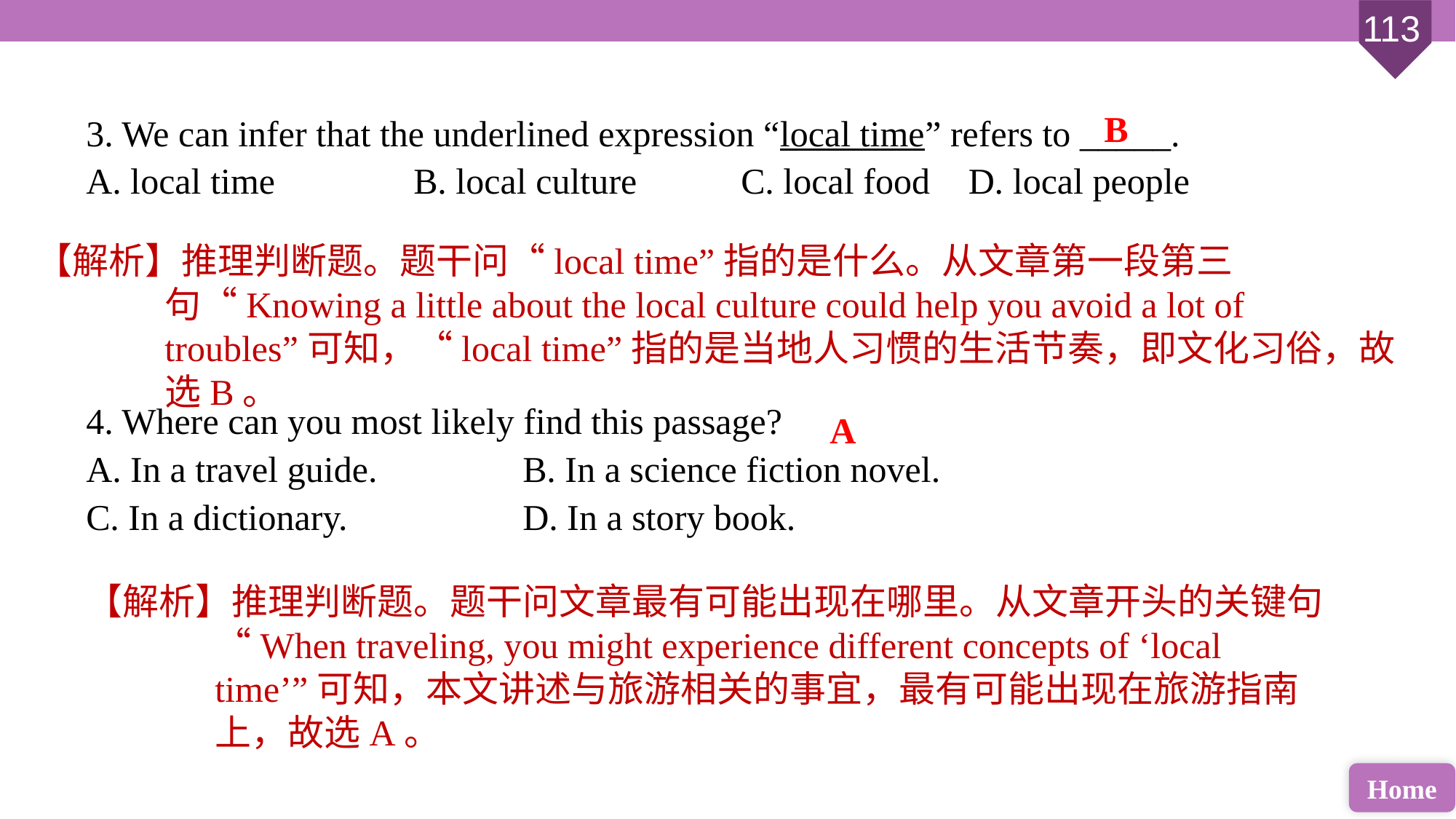

3. We can infer that the underlined expression “local time” refers to _____.
A. local time 		B. local culture 	C. local food	 D. local people

4. Where can you most likely find this passage?
A. In a travel guide. 		B. In a science fiction novel.
C. In a dictionary. 		D. In a story book.
B
【解析】推理判断题。题干问“local time”指的是什么。从文章第一段第三句“Knowing a little about the local culture could help you avoid a lot of troubles”可知，“local time”指的是当地人习惯的生活节奏，即文化习俗，故选B。
A
【解析】推理判断题。题干问文章最有可能出现在哪里。从文章开头的关键句“When traveling, you might experience different concepts of ‘local time’”可知，本文讲述与旅游相关的事宜，最有可能出现在旅游指南上，故选A。